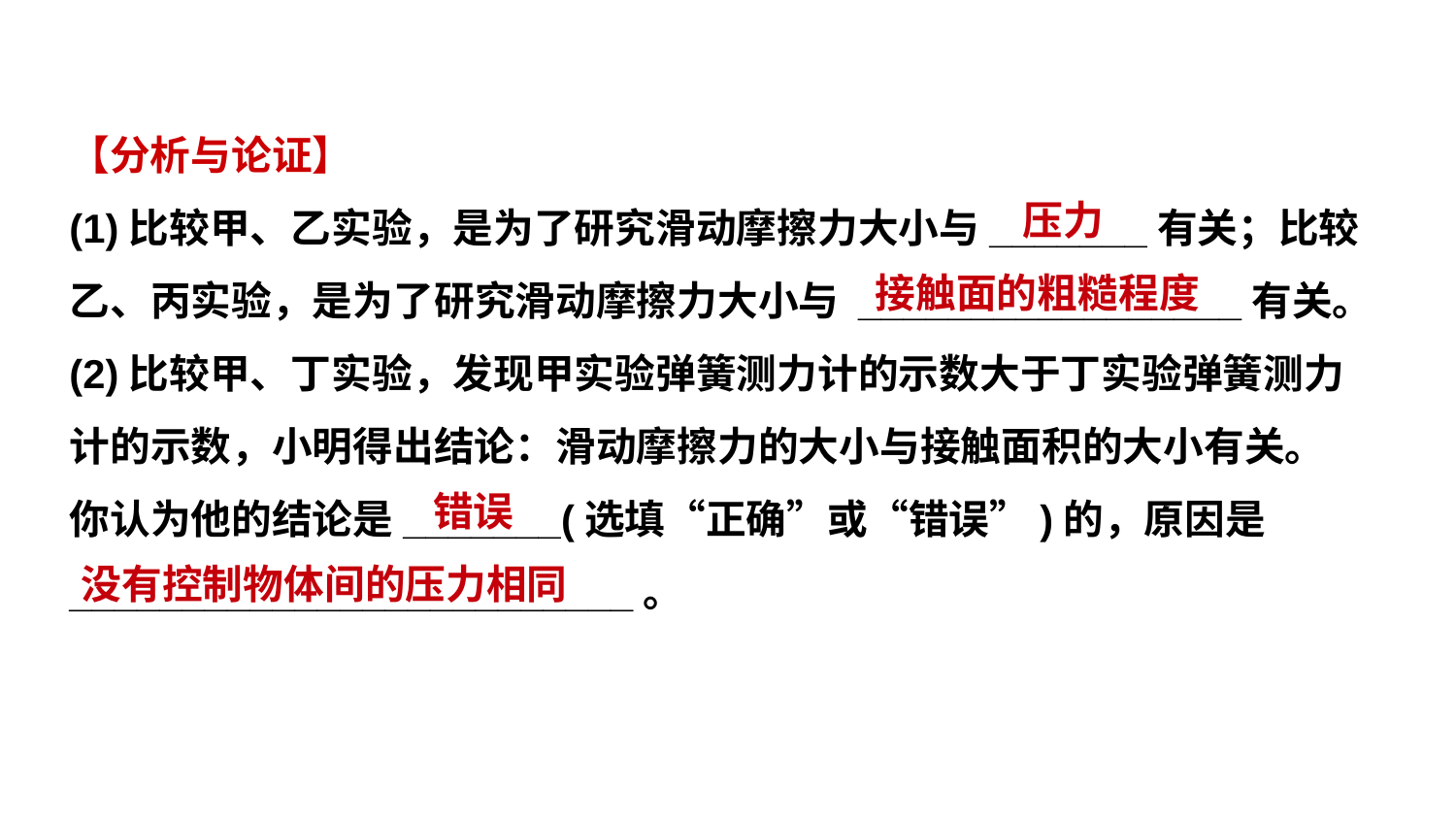

【分析与论证】
(1)比较甲、乙实验，是为了研究滑动摩擦力大小与_______有关；比较
乙、丙实验，是为了研究滑动摩擦力大小与 _________________有关。
(2)比较甲、丁实验，发现甲实验弹簧测力计的示数大于丁实验弹簧测力
计的示数，小明得出结论：滑动摩擦力的大小与接触面积的大小有关。
你认为他的结论是_______(选填“正确”或“错误”)的，原因是
_________________________。
 压力
接触面的粗糙程度
 错误
没有控制物体间的压力相同